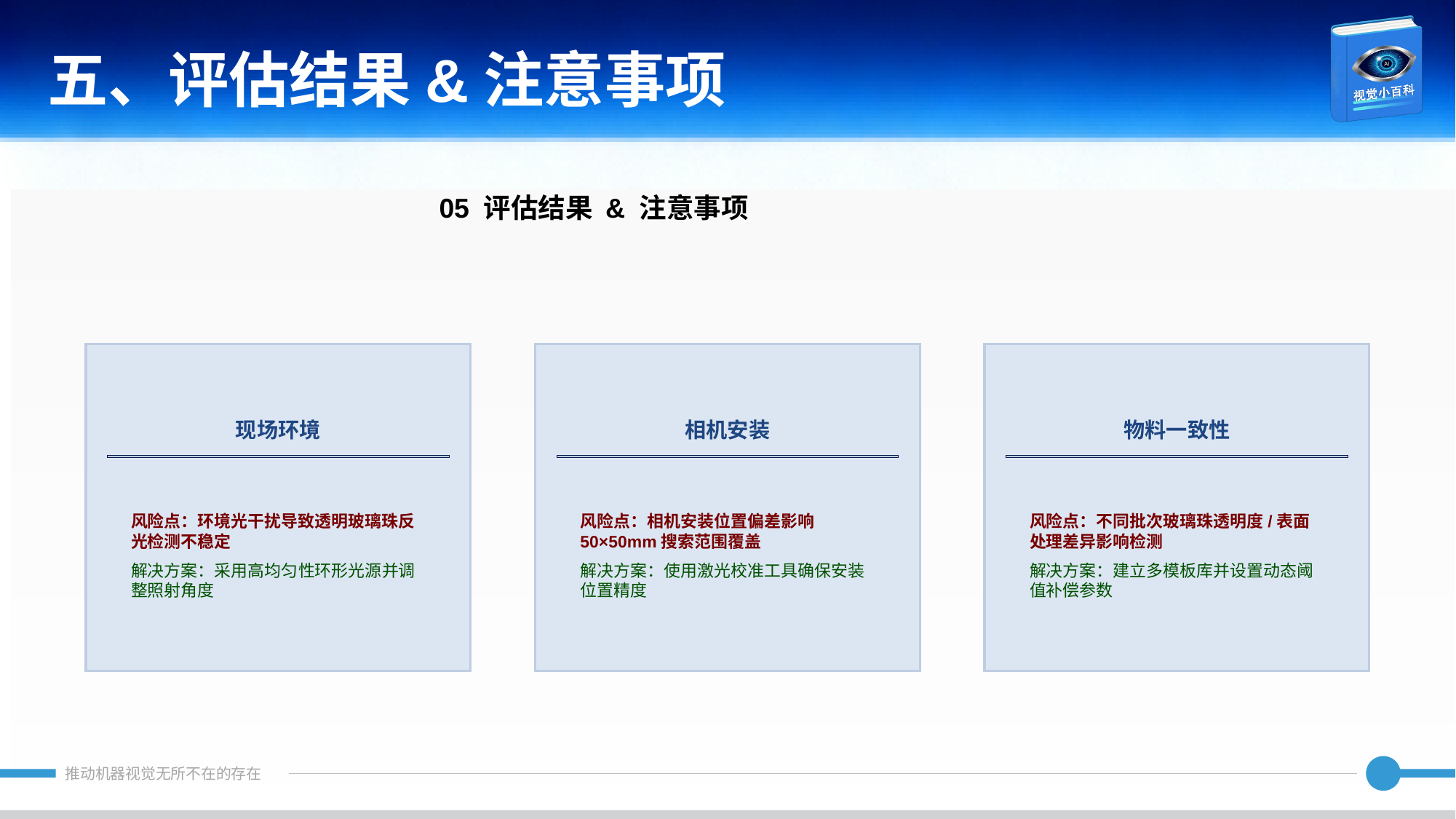

五、评估结果&注意事项

05 评估结果 & 注意事项

现场环境

相机安装

物料一致性

风险点：环境光干扰导致透明玻璃珠反光检测不稳定
解决方案：采用高均匀性环形光源并调整照射角度

风险点：相机安装位置偏差影响50×50mm搜索范围覆盖
解决方案：使用激光校准工具确保安装位置精度

风险点：不同批次玻璃珠透明度/表面处理差异影响检测
解决方案：建立多模板库并设置动态阈值补偿参数
11